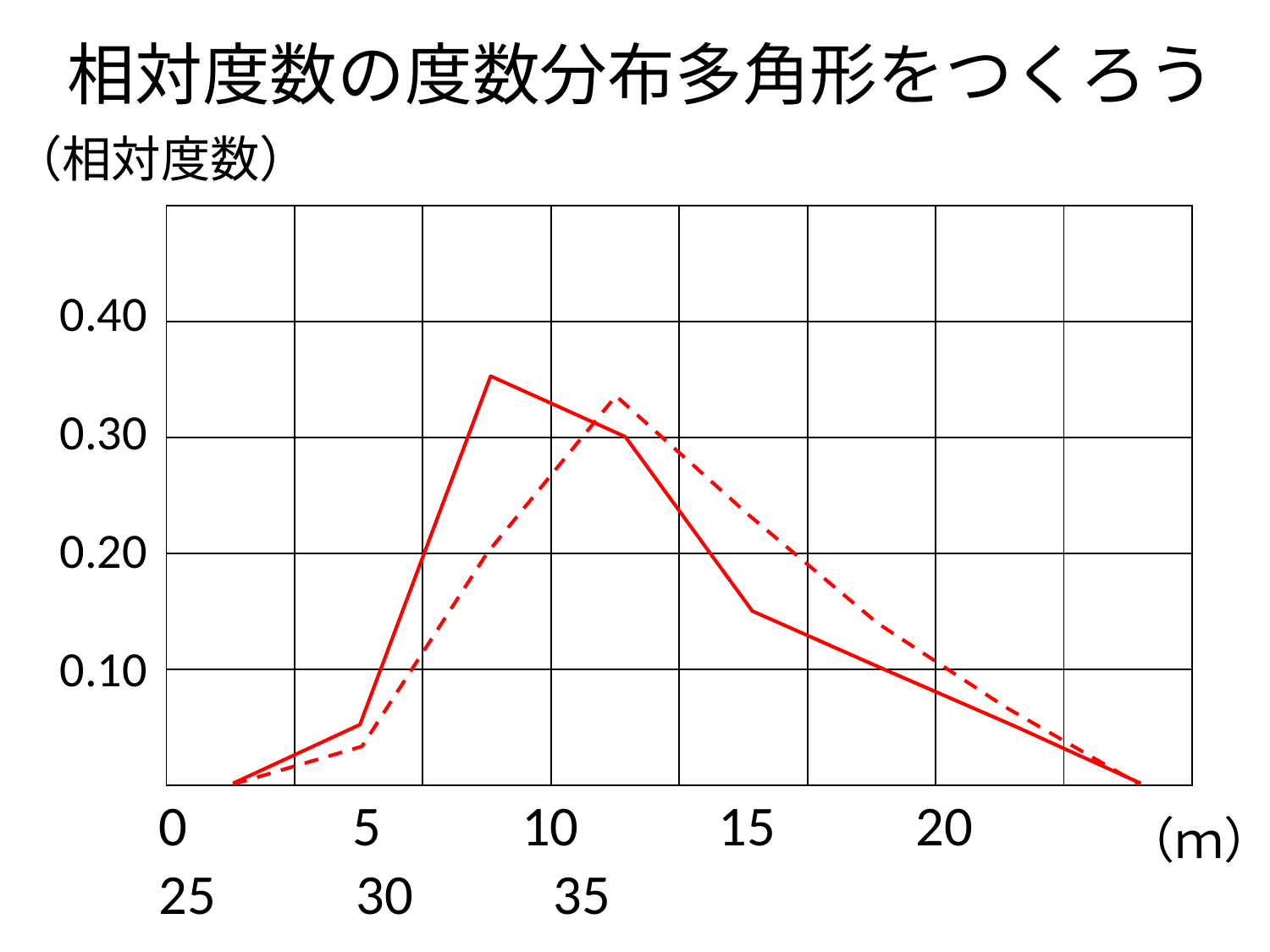

# 相対度数の度数分布多角形をつくろう
（相対度数）
|  |  |  |  |  |  |  |  |
| --- | --- | --- | --- | --- | --- | --- | --- |
|  |  |  |  |  |  |  |  |
|  |  |  |  |  |  |  |  |
|  |  |  |  |  |  |  |  |
|  |  |  |  |  |  |  |  |
0.40

0.30

0.20

0.10

0　　  5　　10　　15　　20　　25　　30　　35
（ｍ）